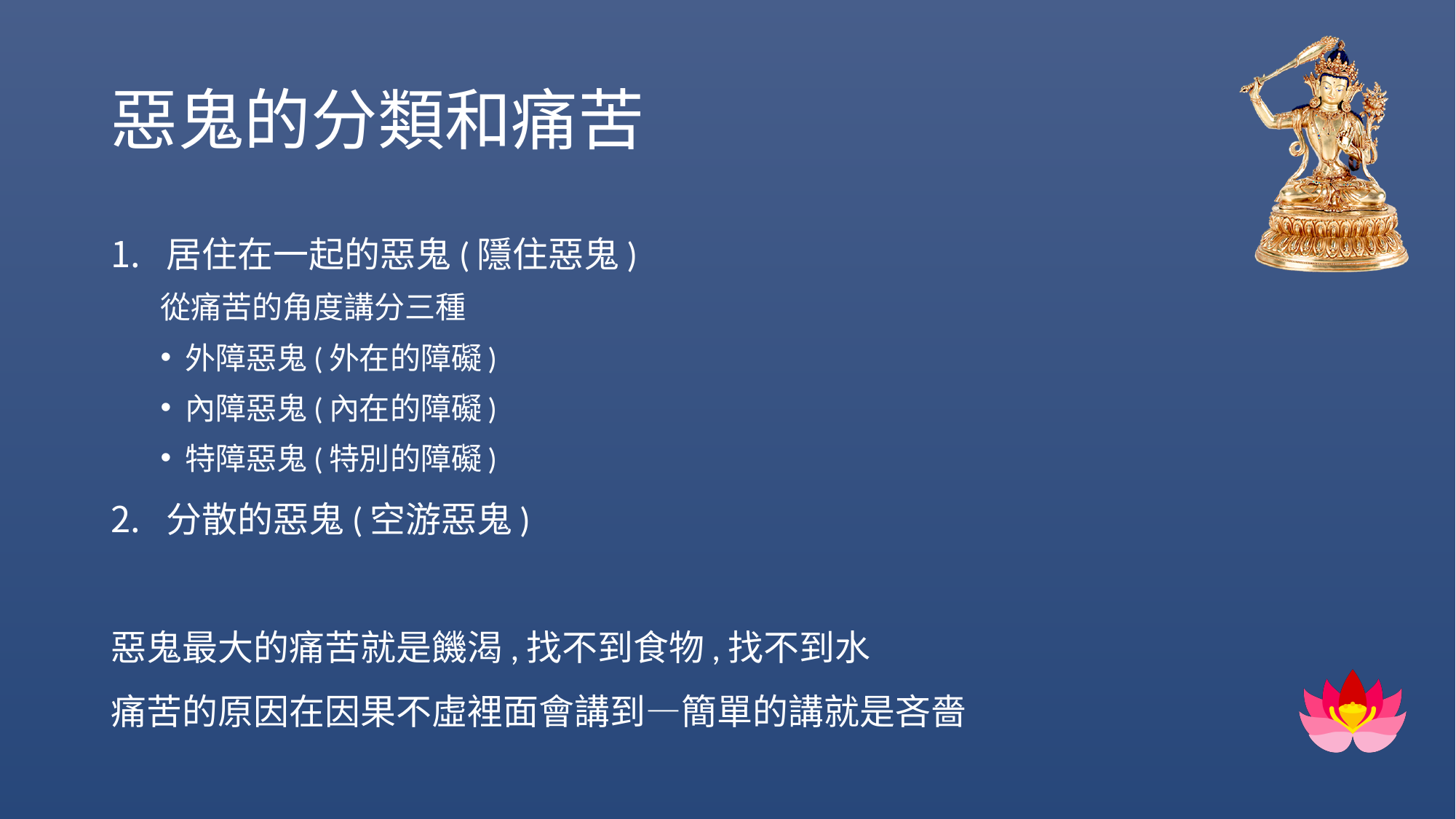

# 惡鬼的分類和痛苦
居住在一起的惡鬼(隱住惡鬼)
從痛苦的角度講分三種
外障惡鬼(外在的障礙)
內障惡鬼(內在的障礙)
特障惡鬼(特別的障礙)
分散的惡鬼(空游惡鬼)

惡鬼最大的痛苦就是饑渴,找不到食物,找不到水
痛苦的原因在因果不虛裡面會講到—簡單的講就是吝嗇